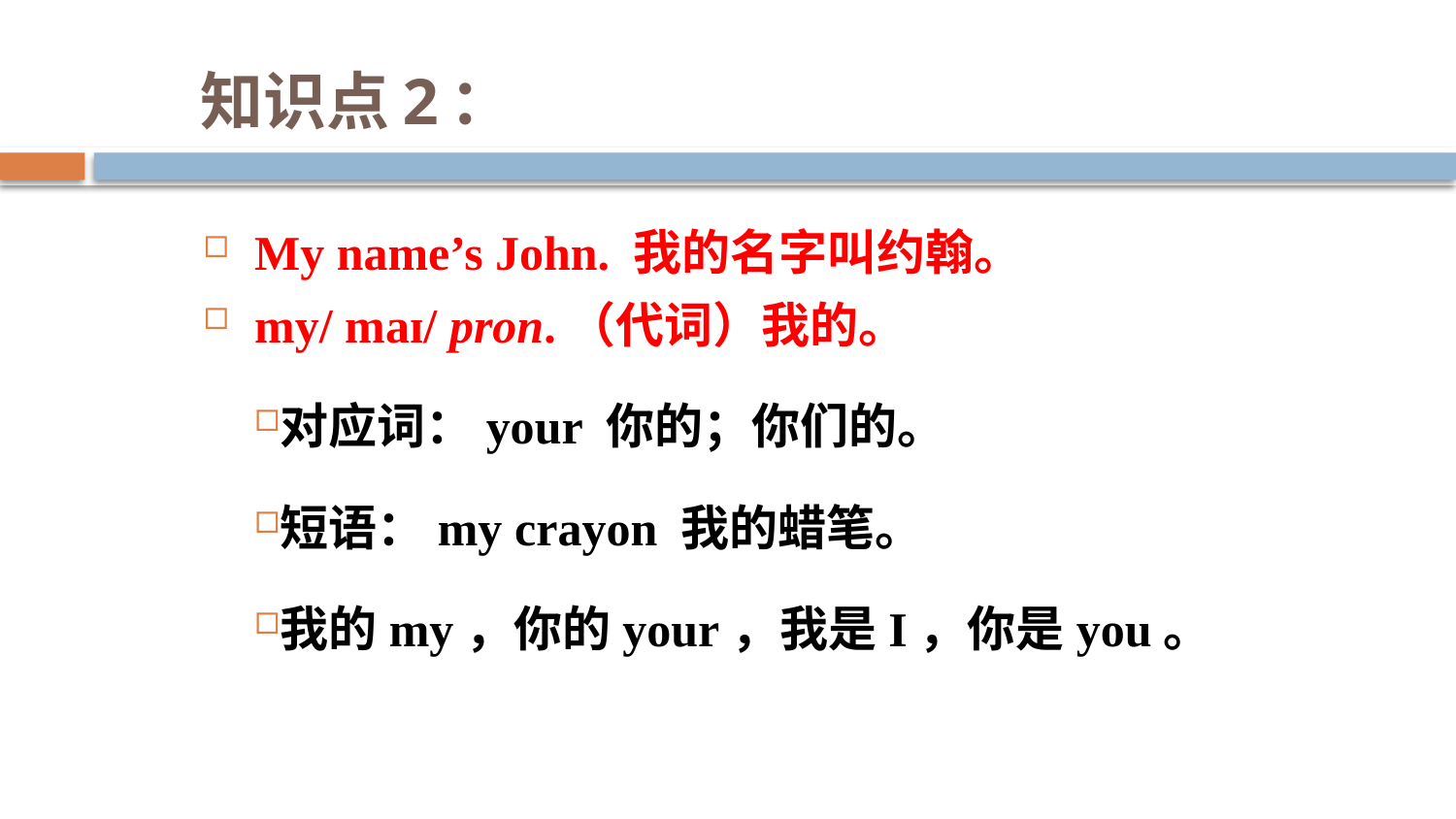

# 知识点2：
My name’s John. 我的名字叫约翰。
my/ maɪ/ pron.（代词）我的。
对应词：your 你的；你们的。
短语：my crayon 我的蜡笔。
我的my，你的your，我是I，你是you。